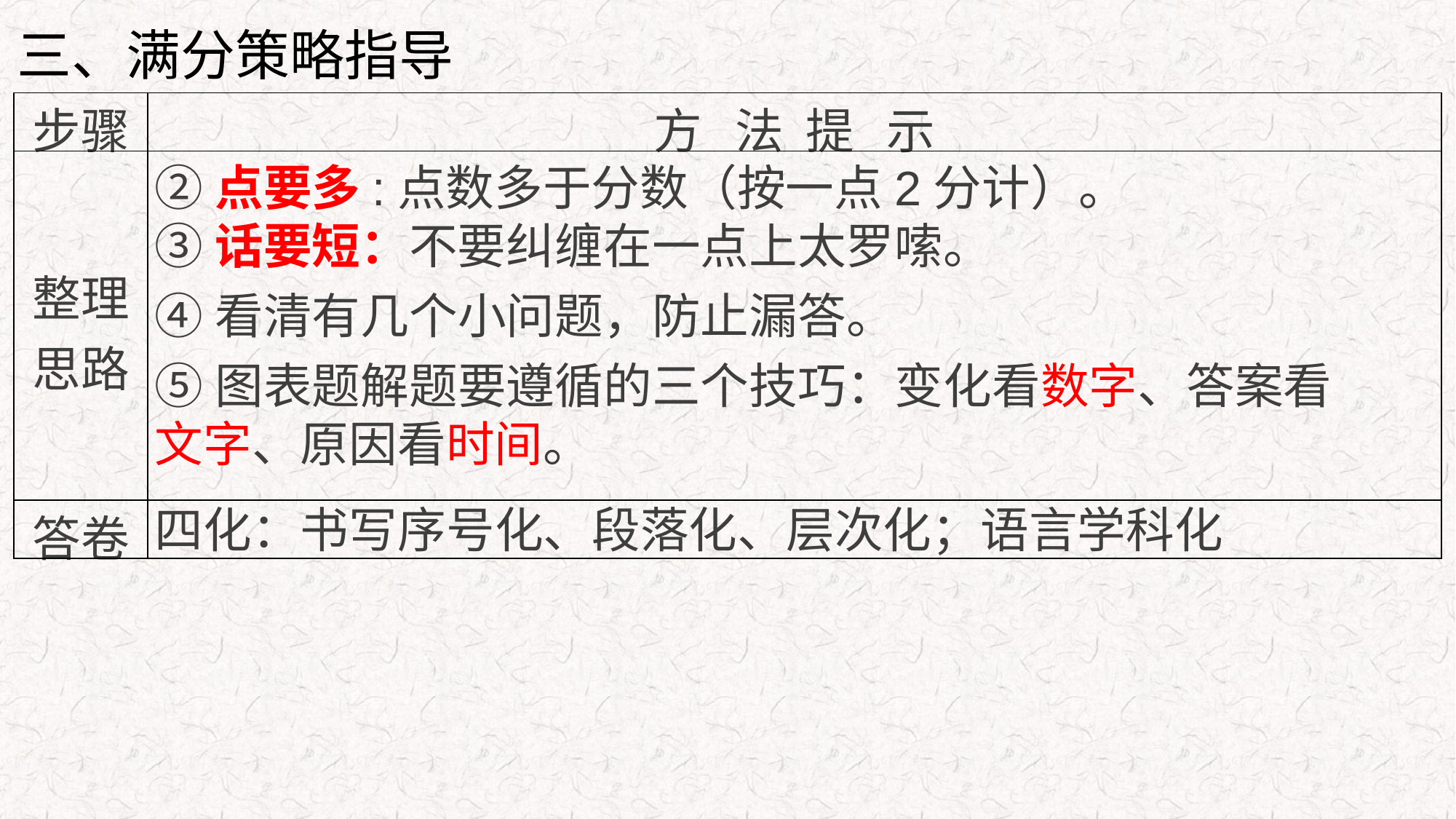

三、满分策略指导
| 步骤 | 方 法 提 示 |
| --- | --- |
| 整理思路 |  |
| 答卷 |  |
②点要多:点数多于分数（按一点2分计）。
③话要短：不要纠缠在一点上太罗嗦。
④看清有几个小问题，防止漏答。
⑤图表题解题要遵循的三个技巧：变化看数字、答案看文字、原因看时间。
四化：书写序号化、段落化、层次化；语言学科化